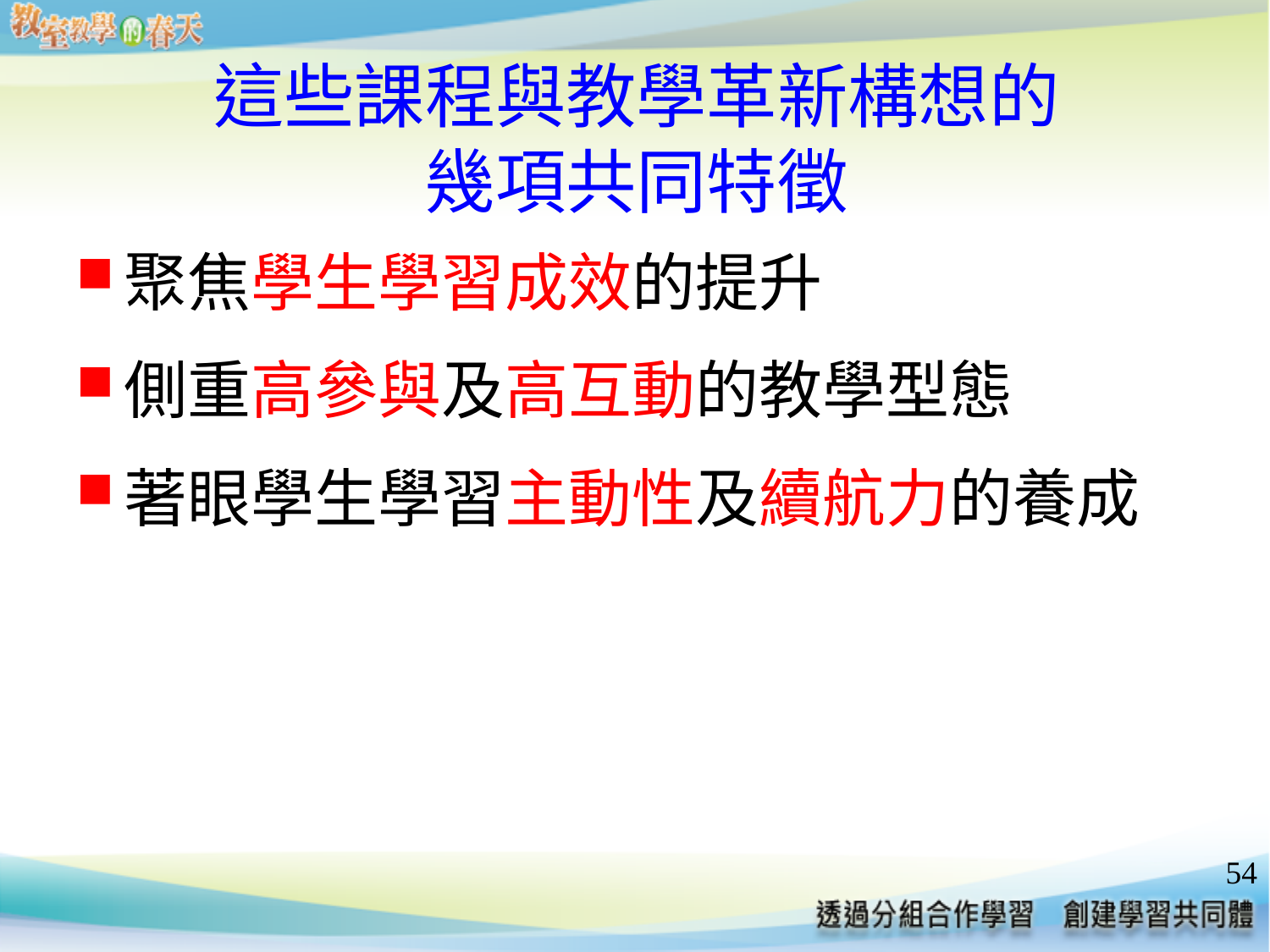

# 這些課程與教學革新構想的 幾項共同特徵
聚焦學生學習成效的提升
側重高參與及高互動的教學型態
著眼學生學習主動性及續航力的養成
54